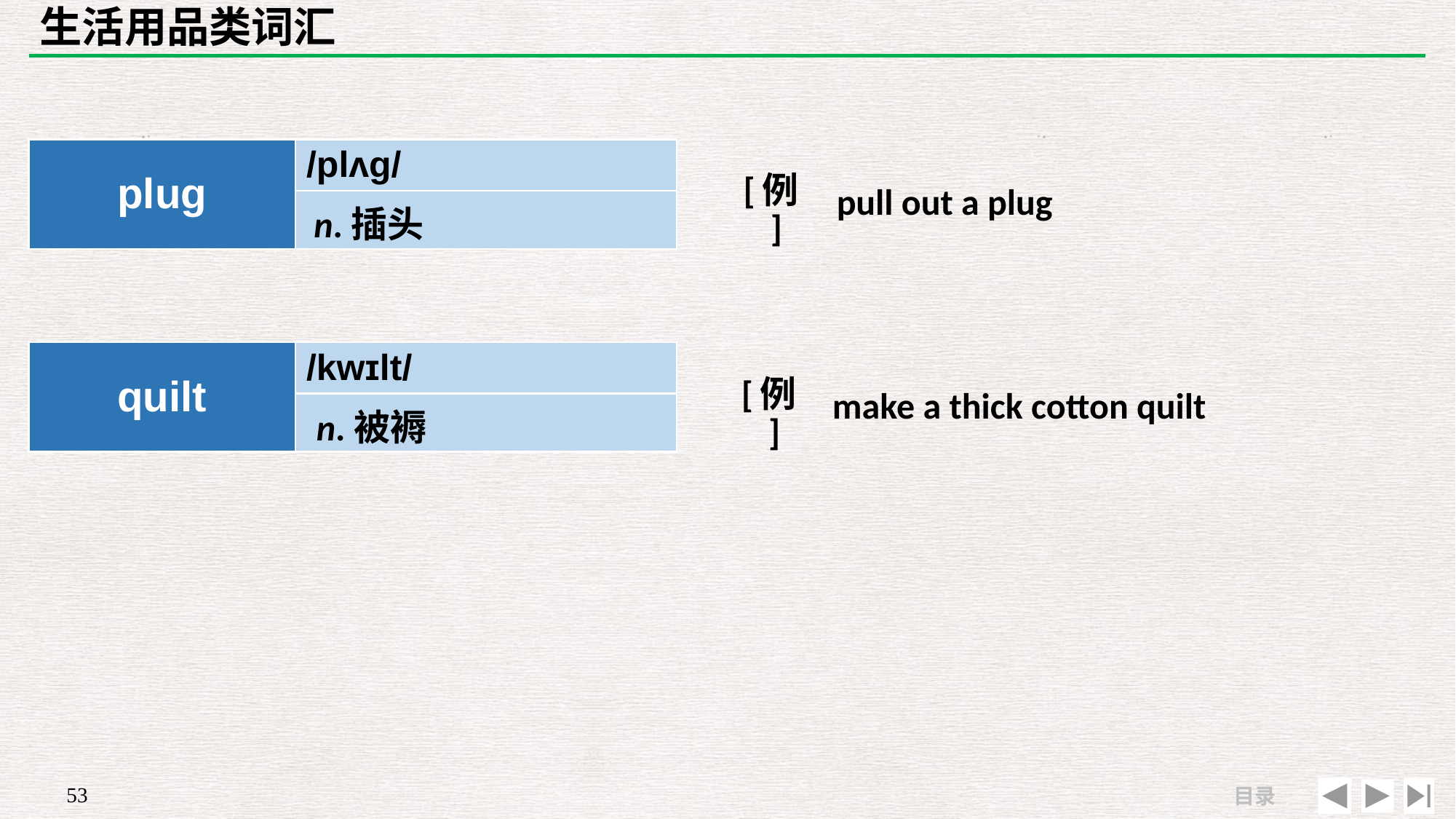

# 生活用品类词汇

|  |  |
| --- | --- |
| [例] | pull out a plug |
| plug | /plʌɡ/ |
| --- | --- |
|  |  |
n.插头
|  |  |
| --- | --- |
| [例] | make a thick cotton quilt |
| quilt | /kwɪlt/ |
| --- | --- |
|  |  |
n.被褥